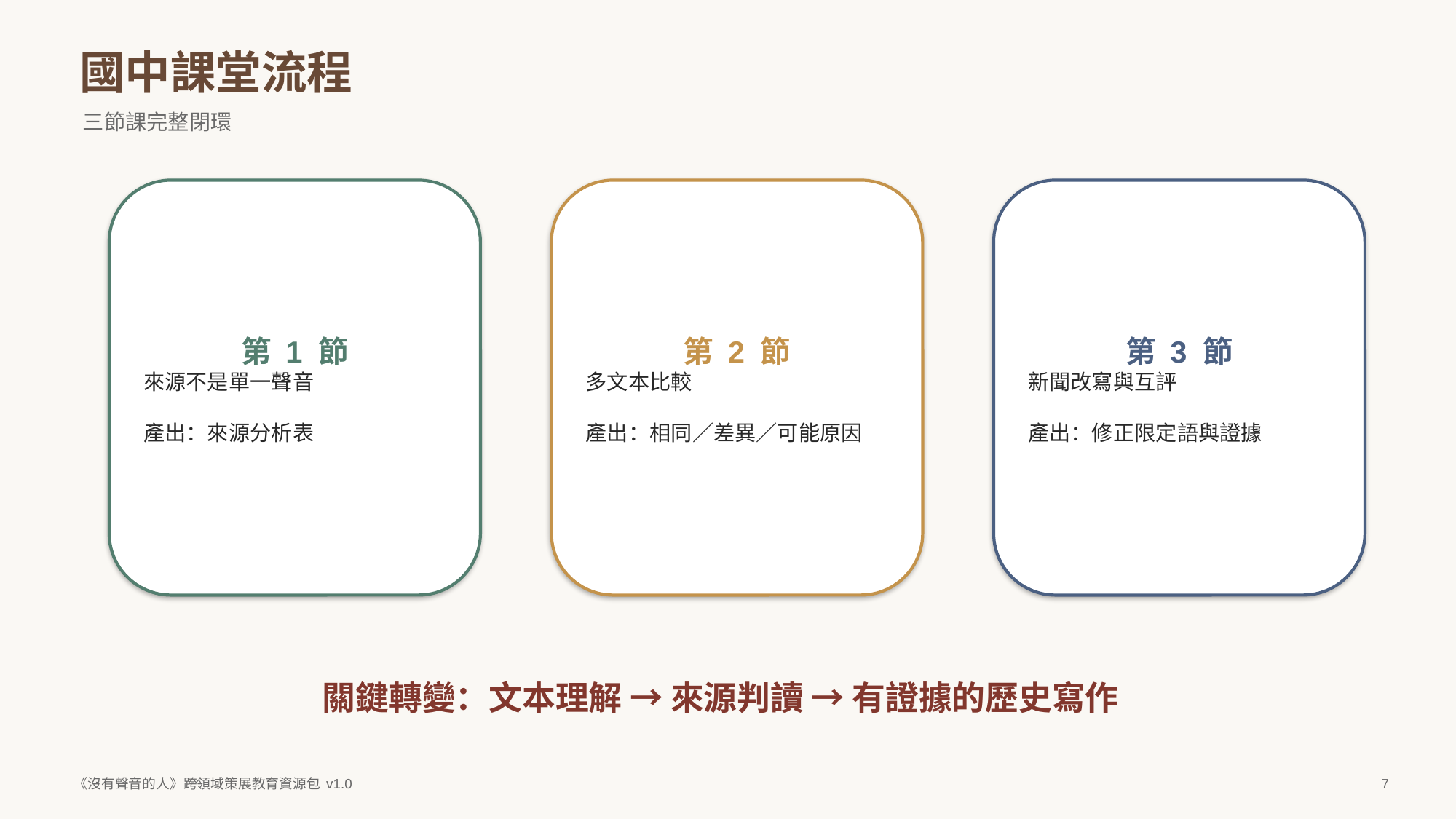

國中課堂流程
三節課完整閉環
第 1 節
來源不是單一聲音
產出：來源分析表
第 2 節
多文本比較
產出：相同／差異／可能原因
第 3 節
新聞改寫與互評
產出：修正限定語與證據
關鍵轉變：文本理解 → 來源判讀 → 有證據的歷史寫作
《沒有聲音的人》跨領域策展教育資源包 v1.0
7